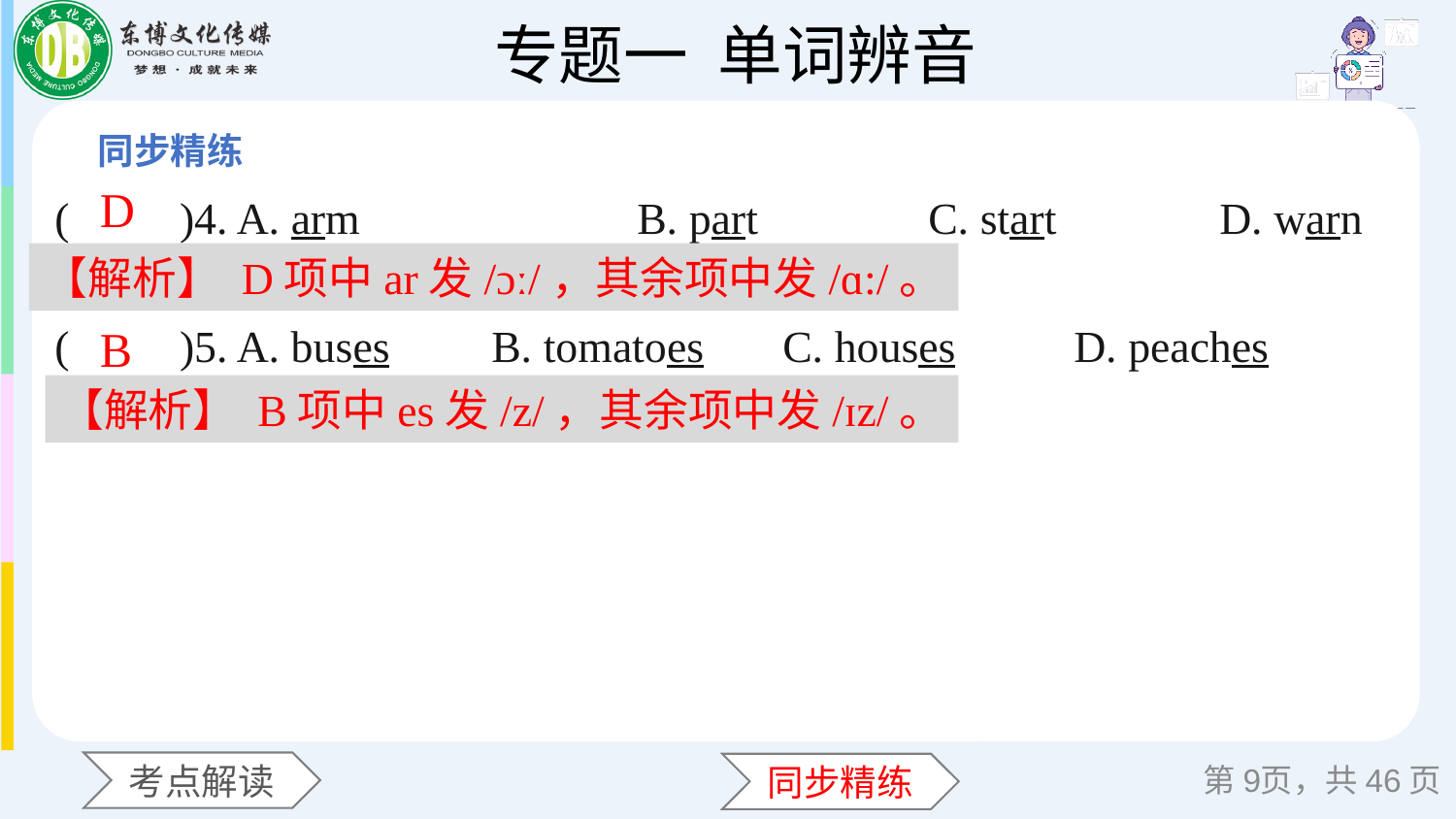

(　　)4. A. arm		B. part		C. start		D. warn

(　　)5. A. buses	B. tomatoes	C. houses	D. peaches
D
【解析】 D项中ar发/ɔː/，其余项中发/ɑ:/。
B
【解析】 B项中es发/z/，其余项中发/ɪz/。
第9页，共46页